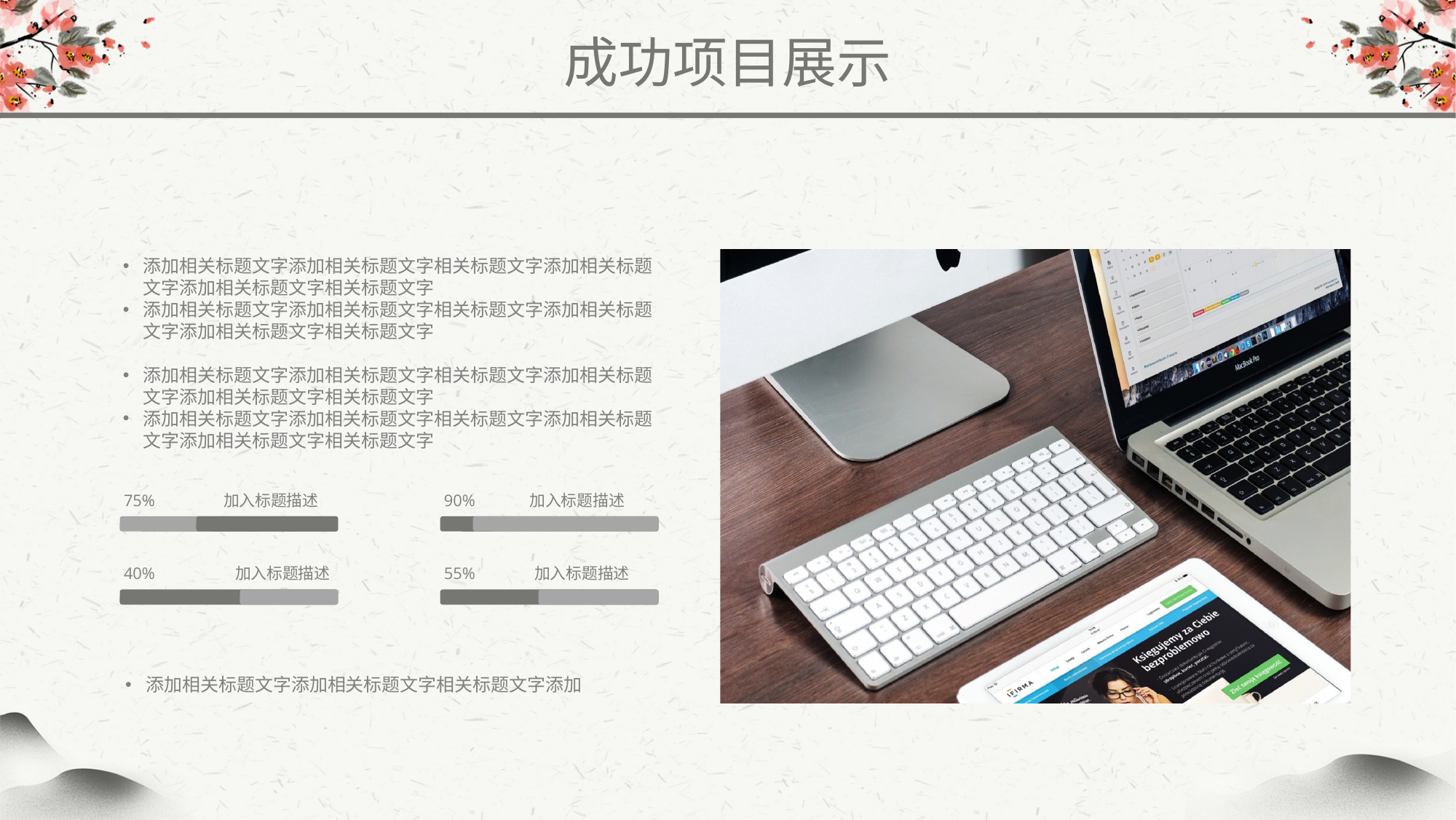

成功项目展示

添加相关标题文字添加相关标题文字相关标题文字添加相关标题文字添加相关标题文字相关标题文字
添加相关标题文字添加相关标题文字相关标题文字添加相关标题文字添加相关标题文字相关标题文字

添加相关标题文字添加相关标题文字相关标题文字添加相关标题文字添加相关标题文字相关标题文字
添加相关标题文字添加相关标题文字相关标题文字添加相关标题文字添加相关标题文字相关标题文字
加入标题描述
90%
加入标题描述
75%

加入标题描述
55%
加入标题描述
40%

添加相关标题文字添加相关标题文字相关标题文字添加